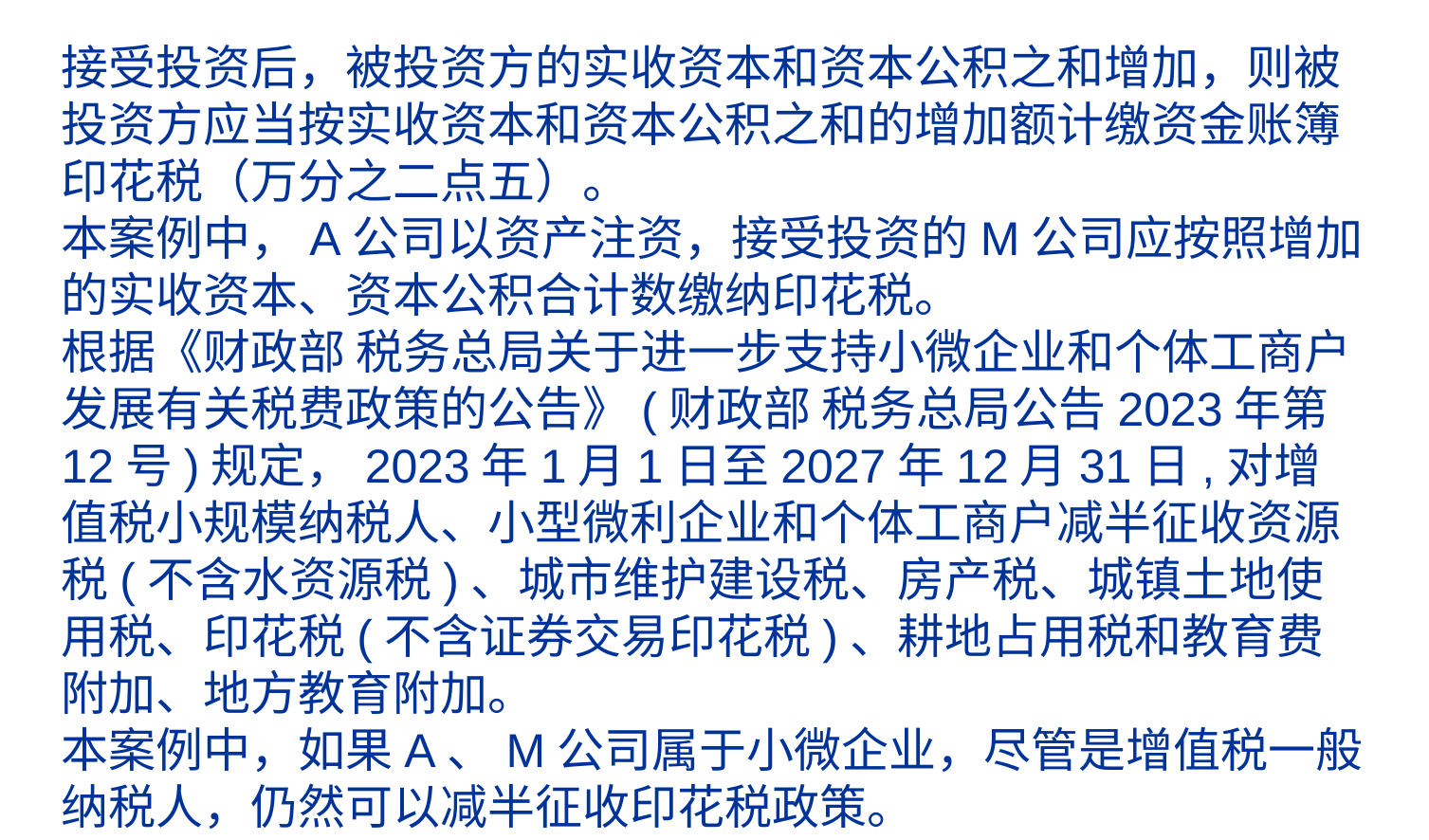

# 接受投资后，被投资方的实收资本和资本公积之和增加，则被投资方应当按实收资本和资本公积之和的增加额计缴资金账簿印花税（万分之二点五）。 本案例中，A公司以资产注资，接受投资的M公司应按照增加的实收资本、资本公积合计数缴纳印花税。 根据《财政部 税务总局关于进一步支持小微企业和个体工商户发展有关税费政策的公告》(财政部 税务总局公告2023年第12号)规定，2023年1月1日至2027年12月31日,对增值税小规模纳税人、小型微利企业和个体工商户减半征收资源税(不含水资源税)、城市维护建设税、房产税、城镇土地使用税、印花税(不含证券交易印花税)、耕地占用税和教育费附加、地方教育附加。 本案例中，如果A、M公司属于小微企业，尽管是增值税一般纳税人，仍然可以减半征收印花税政策。